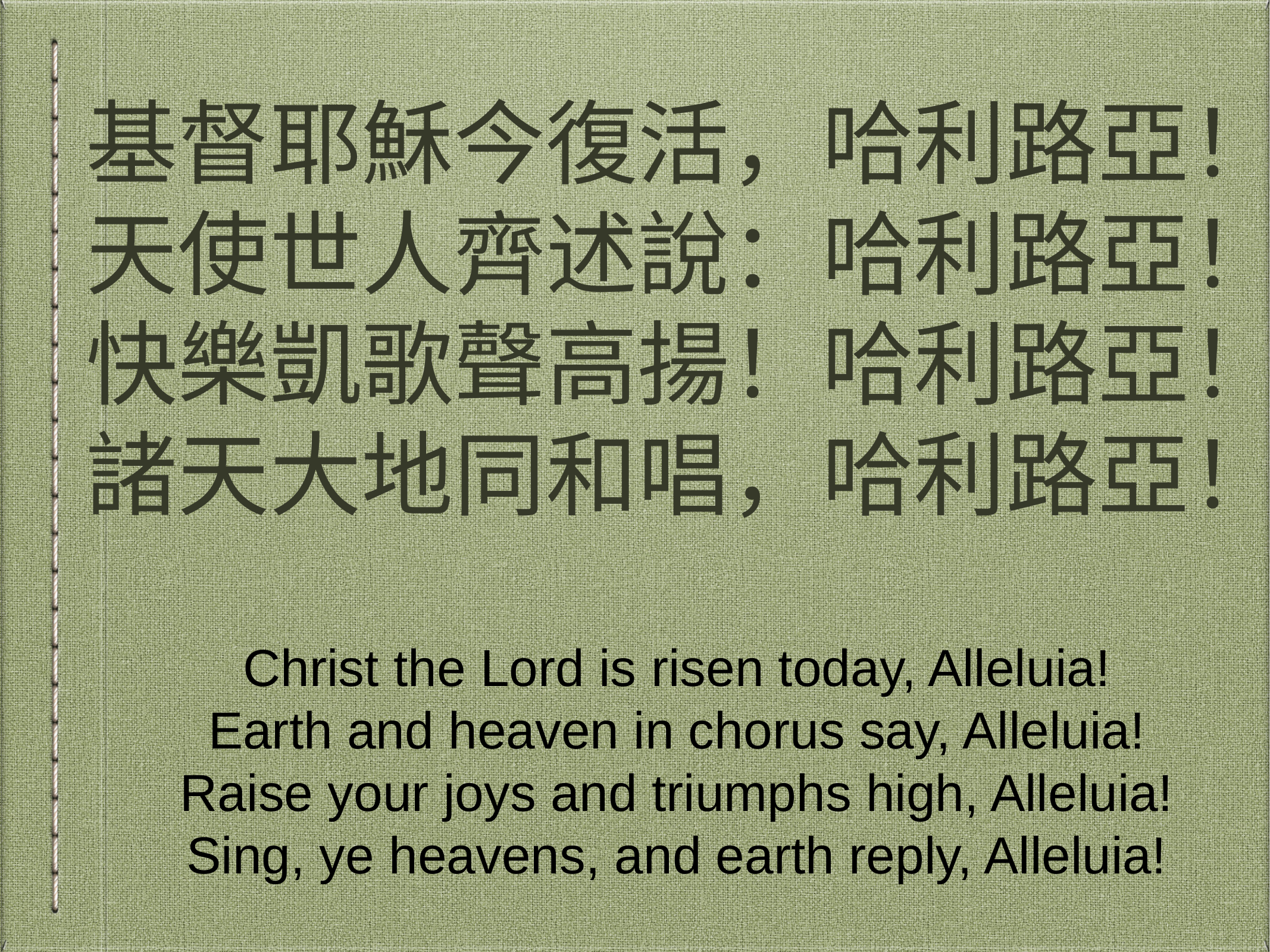

# 基督耶穌今復活，哈利路亞！
天使世人齊述說：哈利路亞！
快樂凱歌聲高揚！哈利路亞！
諸天大地同和唱，哈利路亞！
Christ the Lord is risen today, Alleluia!
Earth and heaven in chorus say, Alleluia!
Raise your joys and triumphs high, Alleluia!
Sing, ye heavens, and earth reply, Alleluia!
3